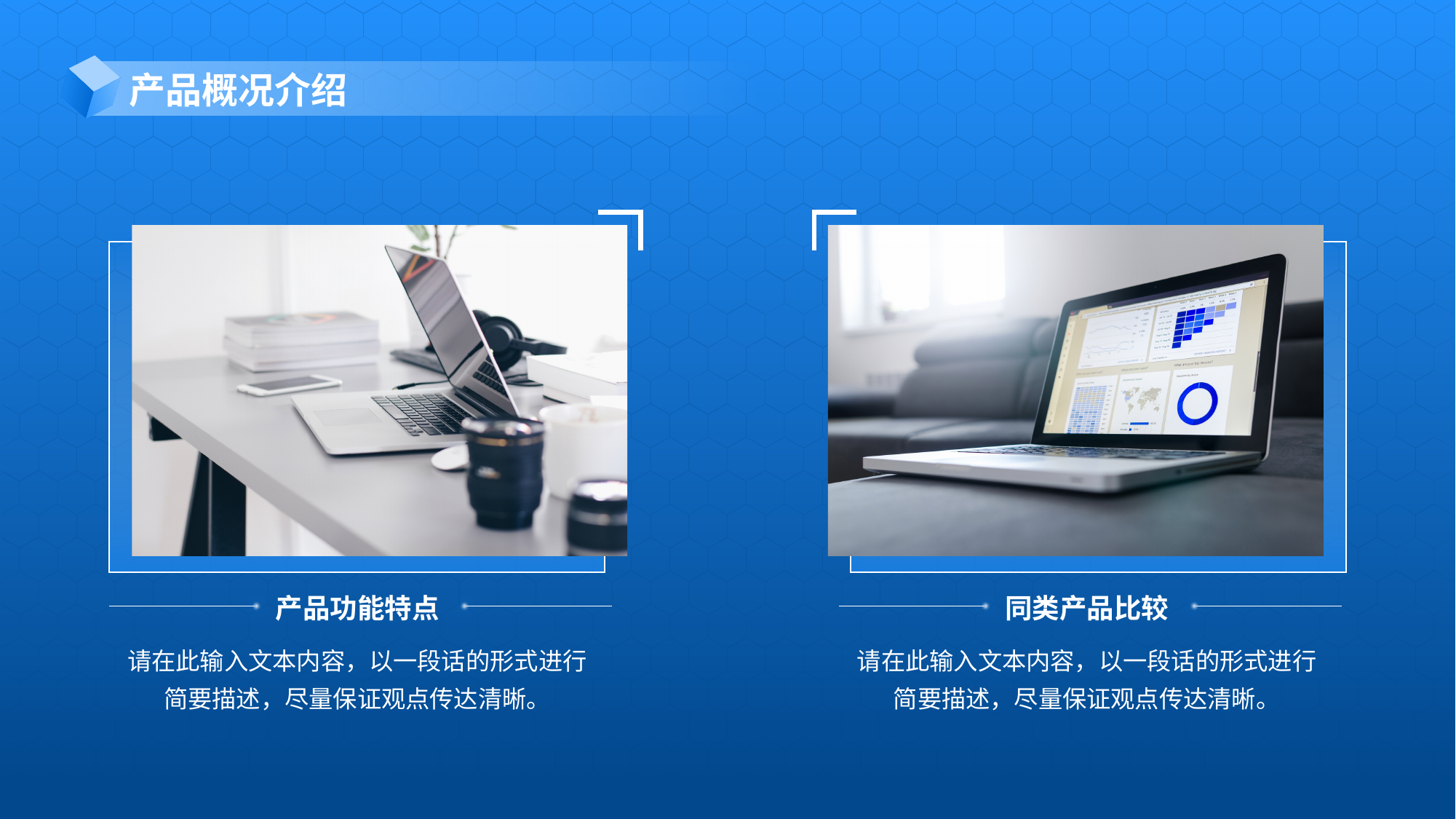

产品概况介绍

产品功能特点
同类产品比较

请在此输入文本内容，以一段话的形式进行简要描述，尽量保证观点传达清晰。
请在此输入文本内容，以一段话的形式进行简要描述，尽量保证观点传达清晰。